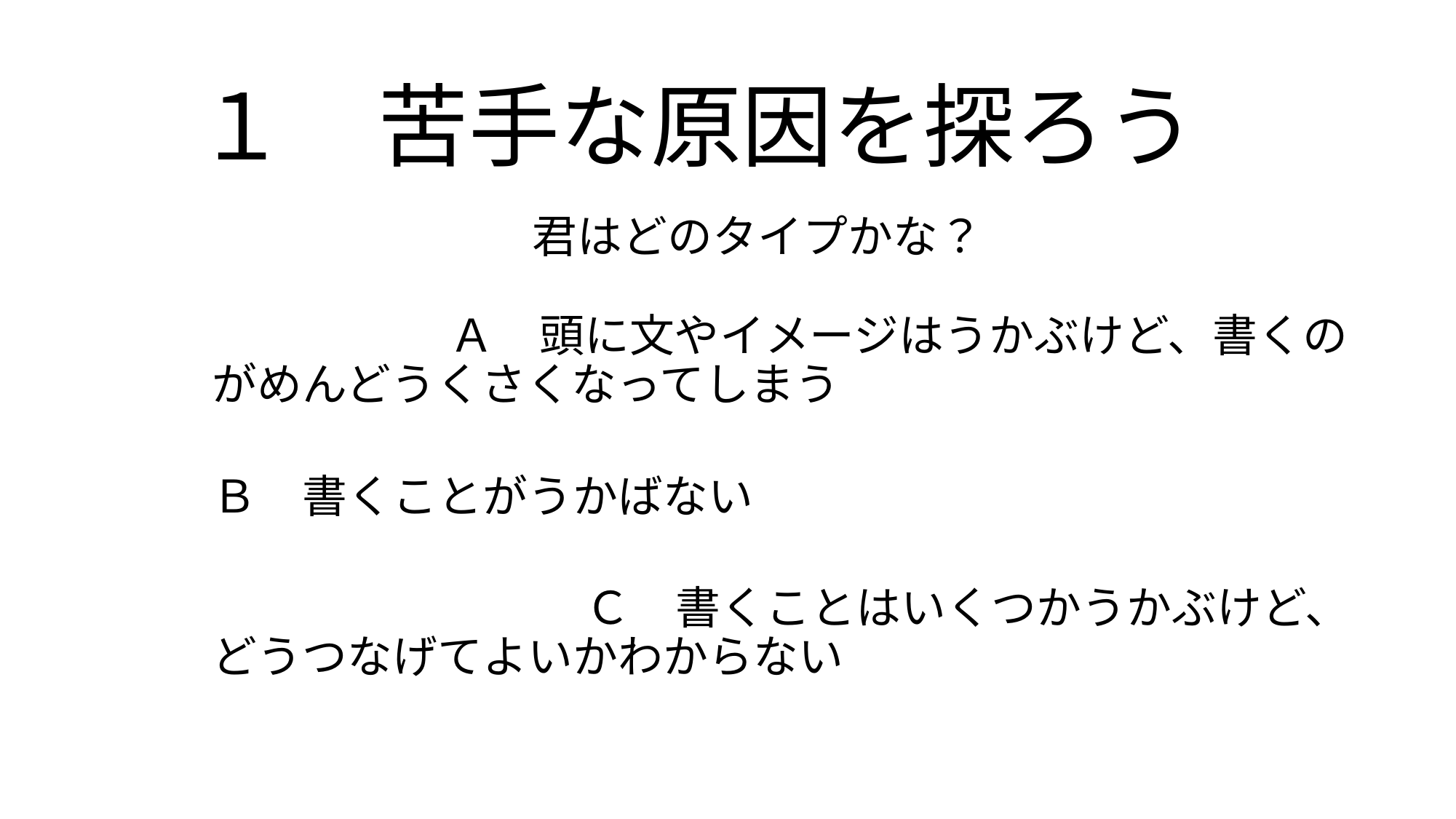

# １　苦手な原因を探ろう
                         　 君はどのタイプかな？
　　　　　　　　　　　　　　　　　　　　　　　　　　　　　　　                                               Ａ　頭に文やイメージはうかぶけど、書くのがめんどうくさくなってしまう
　　　　　                                                                                          Ｂ　書くことがうかばない
　　　　　　　　　　　　　　　　　　　　　　　　　　　　　                   Ｃ　書くことはいくつかうかぶけど、どうつなげてよいかわからない